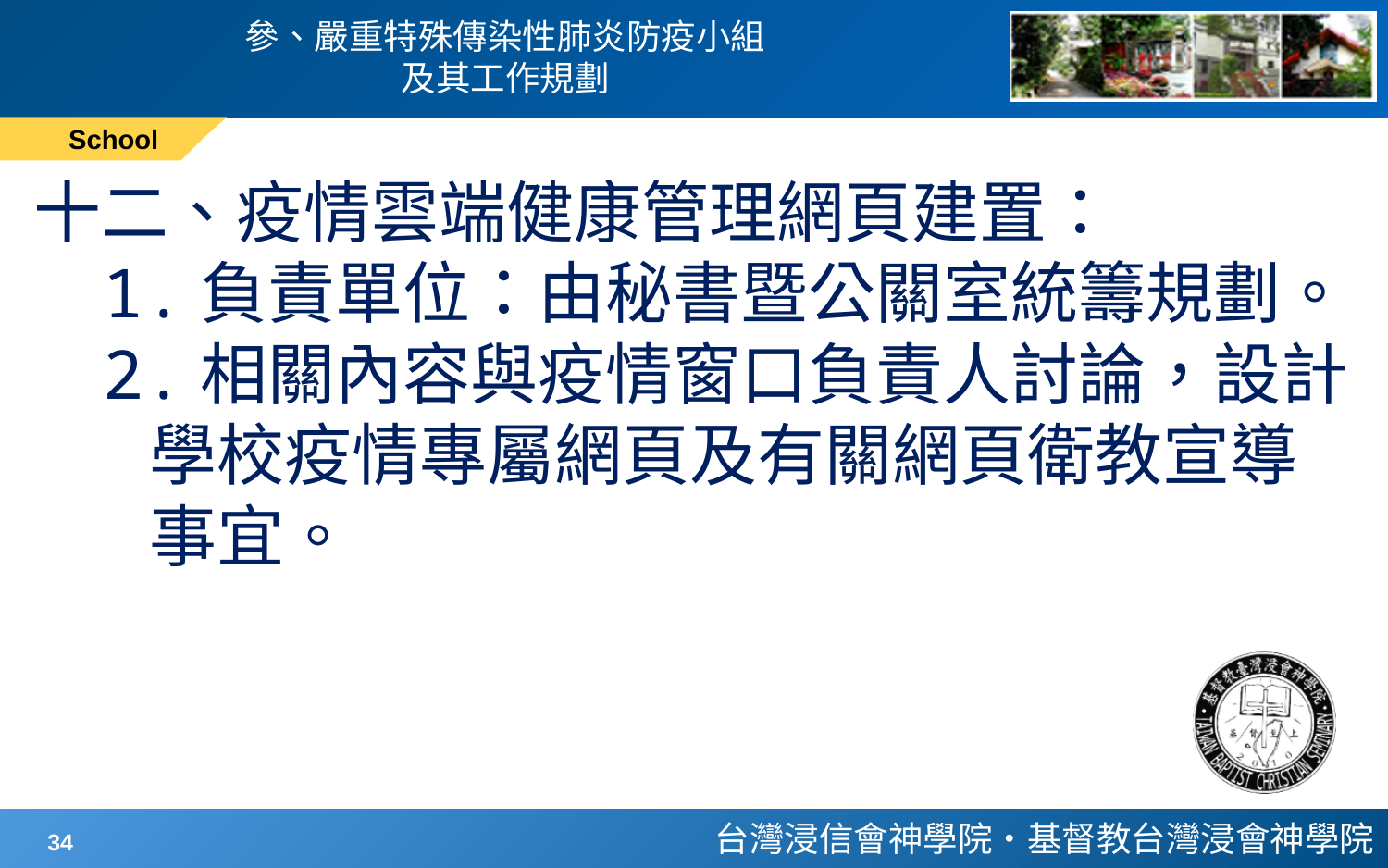

# 參、嚴重特殊傳染性肺炎防疫小組 及其工作規劃
School
十二、疫情雲端健康管理網頁建置：
1.負責單位：由秘書暨公關室統籌規劃。
2.相關內容與疫情窗口負責人討論，設計
  學校疫情專屬網頁及有關網頁衛教宣導
  事宜。